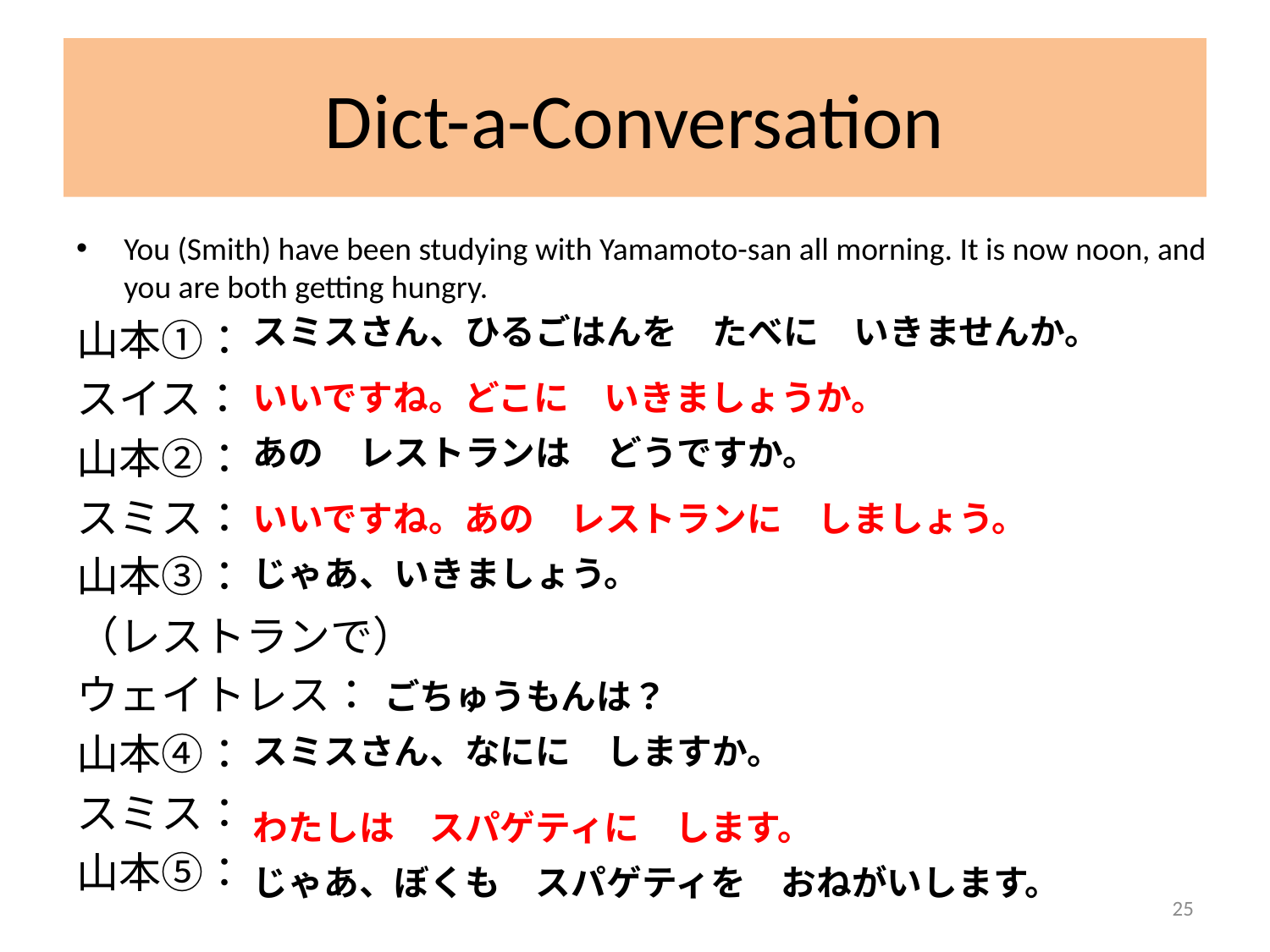

# Dict-a-Conversation
You (Smith) have been studying with Yamamoto-san all morning. It is now noon, and you are both getting hungry.
山本①：
スイス：
山本②：
スミス：
山本③：
（レストランで）
ウェイトレス：
山本④：
スミス：
山本⑤：
スミスさん、ひるごはんを　たべに　いきませんか。
いいですね。どこに　いきましょうか。
あの　レストランは　どうですか。
いいですね。あの　レストランに　しましょう。
じゃあ、いきましょう。
ごちゅうもんは？
スミスさん、なにに　しますか。
わたしは　スパゲティに　します。
じゃあ、ぼくも　スパゲティを　おねがいします。
25